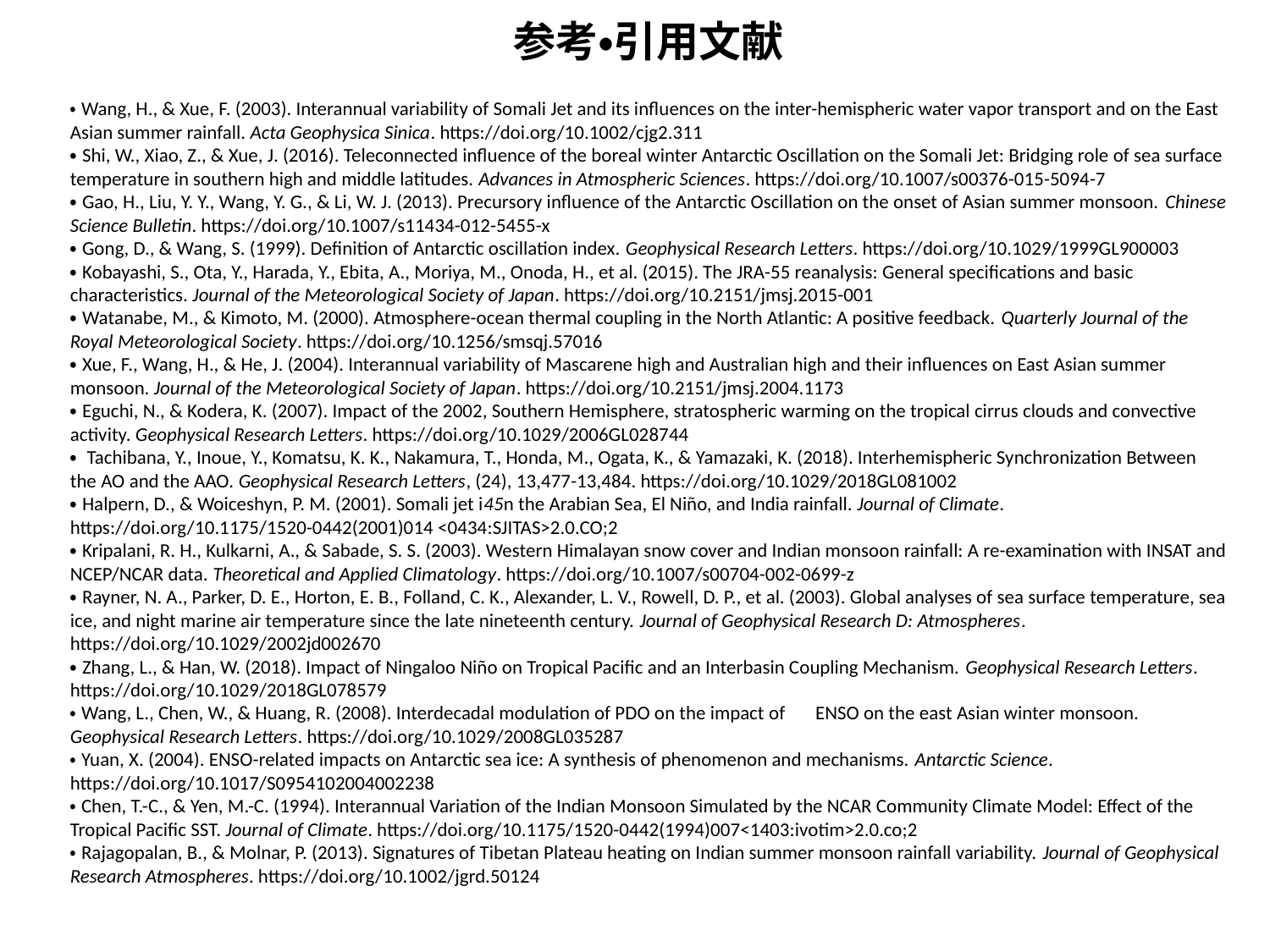

参考・引用文献
・Wang, H., & Xue, F. (2003). Interannual variability of Somali Jet and its influences on the inter-hemispheric water vapor transport and on the East Asian summer rainfall. Acta Geophysica Sinica. https://doi.org/10.1002/cjg2.311
・Shi, W., Xiao, Z., & Xue, J. (2016). Teleconnected influence of the boreal winter Antarctic Oscillation on the Somali Jet: Bridging role of sea surface temperature in southern high and middle latitudes. Advances in Atmospheric Sciences. https://doi.org/10.1007/s00376-015-5094-7
・Gao, H., Liu, Y. Y., Wang, Y. G., & Li, W. J. (2013). Precursory influence of the Antarctic Oscillation on the onset of Asian summer monsoon. Chinese Science Bulletin. https://doi.org/10.1007/s11434-012-5455-x
・Gong, D., & Wang, S. (1999). Definition of Antarctic oscillation index. Geophysical Research Letters. https://doi.org/10.1029/1999GL900003
・Kobayashi, S., Ota, Y., Harada, Y., Ebita, A., Moriya, M., Onoda, H., et al. (2015). The JRA-55 reanalysis: General specifications and basic characteristics. Journal of the Meteorological Society of Japan. https://doi.org/10.2151/jmsj.2015-001
・Watanabe, M., & Kimoto, M. (2000). Atmosphere-ocean thermal coupling in the North Atlantic: A positive feedback. Quarterly Journal of the Royal Meteorological Society. https://doi.org/10.1256/smsqj.57016
・Xue, F., Wang, H., & He, J. (2004). Interannual variability of Mascarene high and Australian high and their influences on East Asian summer monsoon. Journal of the Meteorological Society of Japan. https://doi.org/10.2151/jmsj.2004.1173
・Eguchi, N., & Kodera, K. (2007). Impact of the 2002, Southern Hemisphere, stratospheric warming on the tropical cirrus clouds and convective activity. Geophysical Research Letters. https://doi.org/10.1029/2006GL028744
・ Tachibana, Y., Inoue, Y., Komatsu, K. K., Nakamura, T., Honda, M., Ogata, K., & Yamazaki, K. (2018). Interhemispheric Synchronization Between the AO and the AAO. Geophysical Research Letters, (24), 13,477-13,484. https://doi.org/10.1029/2018GL081002
・Halpern, D., & Woiceshyn, P. M. (2001). Somali jet i45n the Arabian Sea, El Niño, and India rainfall. Journal of Climate. https://doi.org/10.1175/1520-0442(2001)014 <0434:SJITAS>2.0.CO;2
・Kripalani, R. H., Kulkarni, A., & Sabade, S. S. (2003). Western Himalayan snow cover and Indian monsoon rainfall: A re-examination with INSAT and NCEP/NCAR data. Theoretical and Applied Climatology. https://doi.org/10.1007/s00704-002-0699-z
・Rayner, N. A., Parker, D. E., Horton, E. B., Folland, C. K., Alexander, L. V., Rowell, D. P., et al. (2003). Global analyses of sea surface temperature, sea ice, and night marine air temperature since the late nineteenth century. Journal of Geophysical Research D: Atmospheres. https://doi.org/10.1029/2002jd002670
・Zhang, L., & Han, W. (2018). Impact of Ningaloo Niño on Tropical Pacific and an Interbasin Coupling Mechanism. Geophysical Research Letters. https://doi.org/10.1029/2018GL078579
・Wang, L., Chen, W., & Huang, R. (2008). Interdecadal modulation of PDO on the impact of　ENSO on the east Asian winter monsoon. Geophysical Research Letters. https://doi.org/10.1029/2008GL035287
・Yuan, X. (2004). ENSO-related impacts on Antarctic sea ice: A synthesis of phenomenon and mechanisms. Antarctic Science. https://doi.org/10.1017/S0954102004002238
・Chen, T.-C., & Yen, M.-C. (1994). Interannual Variation of the Indian Monsoon Simulated by the NCAR Community Climate Model: Effect of the Tropical Pacific SST. Journal of Climate. https://doi.org/10.1175/1520-0442(1994)007<1403:ivotim>2.0.co;2
・Rajagopalan, B., & Molnar, P. (2013). Signatures of Tibetan Plateau heating on Indian summer monsoon rainfall variability. Journal of Geophysical Research Atmospheres. https://doi.org/10.1002/jgrd.50124